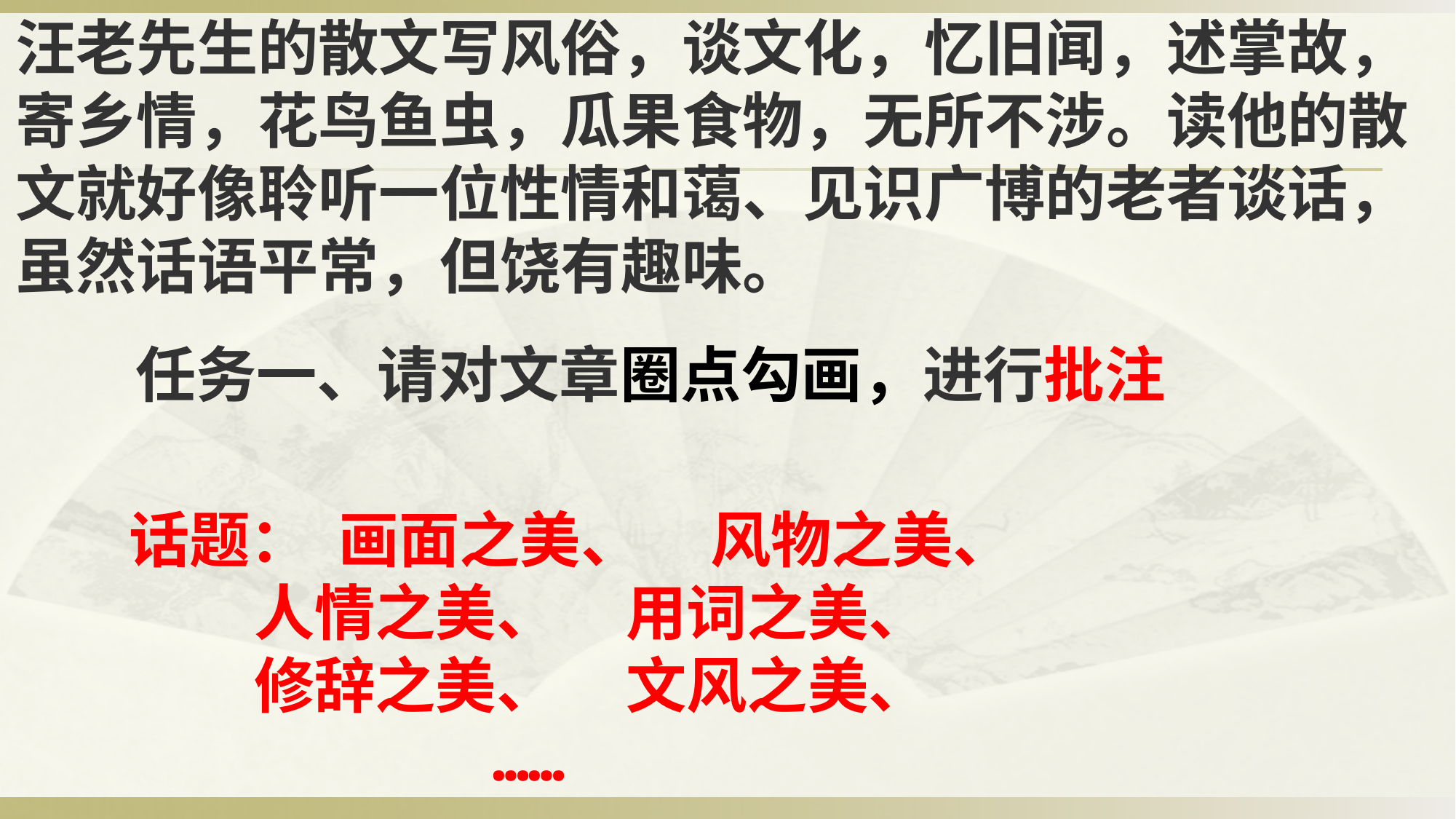

汪老先生的散文写风俗，谈文化，忆旧闻，述掌故，寄乡情，花鸟鱼虫，瓜果食物，无所不涉。读他的散文就好像聆听一位性情和蔼、见识广博的老者谈话，虽然话语平常，但饶有趣味。
任务一、请对文章圈点勾画，进行批注

话题：  画面之美、     风物之美、
        人情之美、     用词之美、
        修辞之美、     文风之美、
          ……